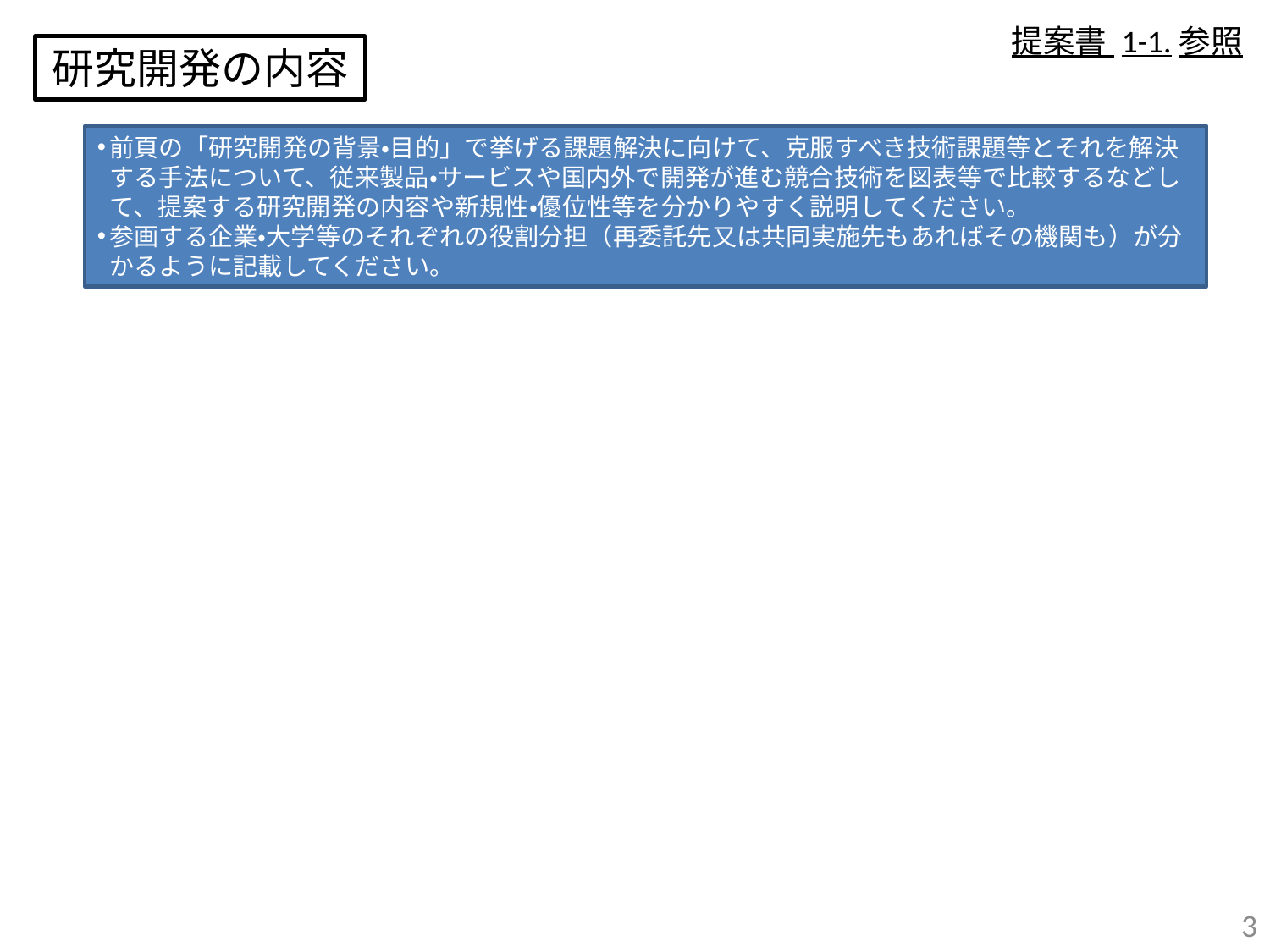

提案書 1-1.参照
研究開発の内容
前頁の「研究開発の背景・目的」で挙げる課題解決に向けて、克服すべき技術課題等とそれを解決する手法について、従来製品・サービスや国内外で開発が進む競合技術を図表等で比較するなどして、提案する研究開発の内容や新規性・優位性等を分かりやすく説明してください。
参画する企業・大学等のそれぞれの役割分担（再委託先又は共同実施先もあればその機関も）が分かるように記載してください。
3